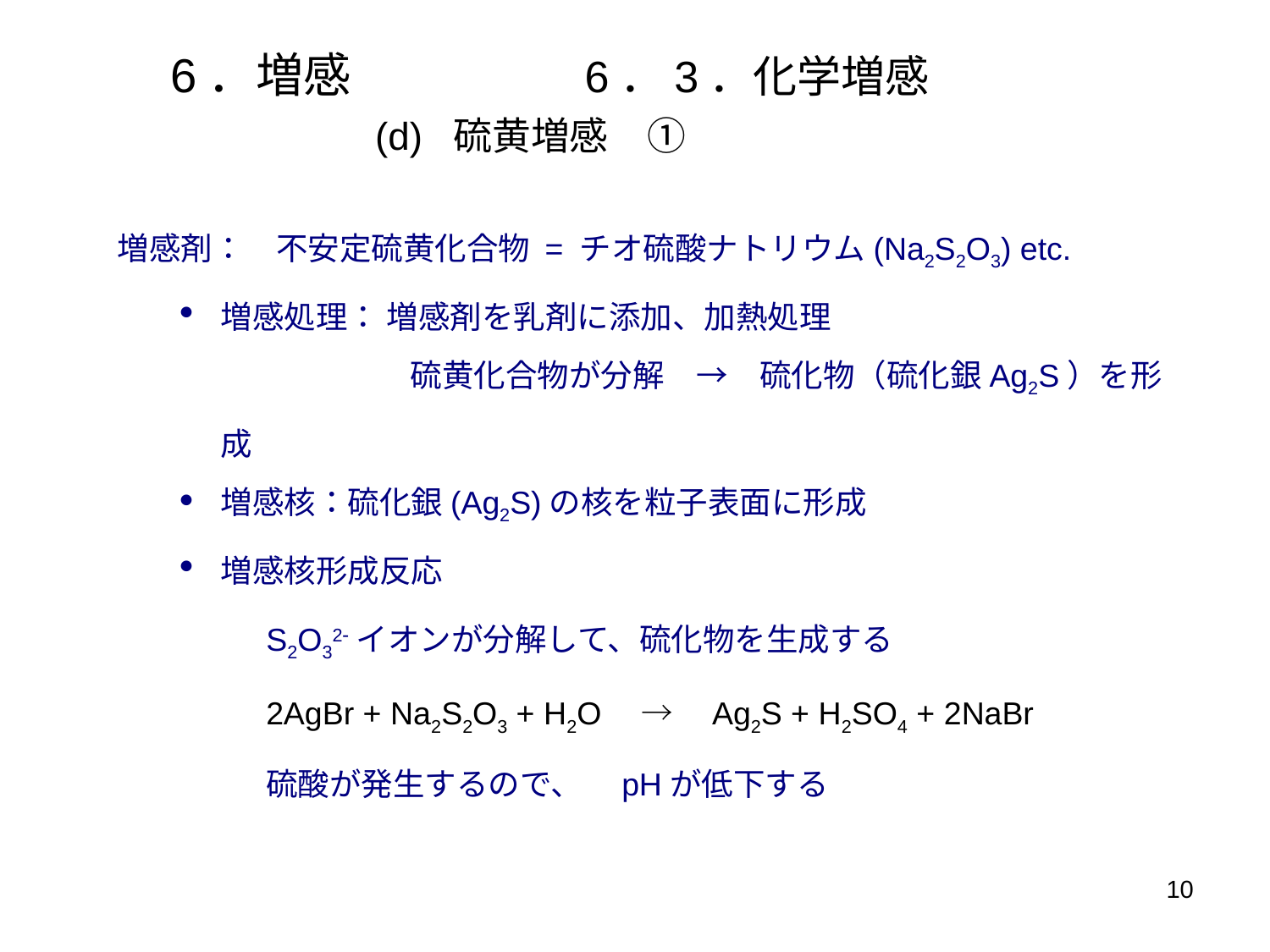

# 6．増感　　　　   6．3．化学増感 (d)  硫黄増感　①
増感剤：　不安定硫黄化合物 = チオ硫酸ナトリウム(Na2S2O3) etc.
増感処理： 増感剤を乳剤に添加、加熱処理
	硫黄化合物が分解　→　硫化物（硫化銀Ag2S）を形成
増感核：硫化銀(Ag2S)の核を粒子表面に形成
増感核形成反応
S2O32−イオンが分解して、硫化物を生成する
2AgBr + Na2S2O3 + H2O　→　Ag2S + H2SO4 + 2NaBr
硫酸が発生するので、　pHが低下する

10